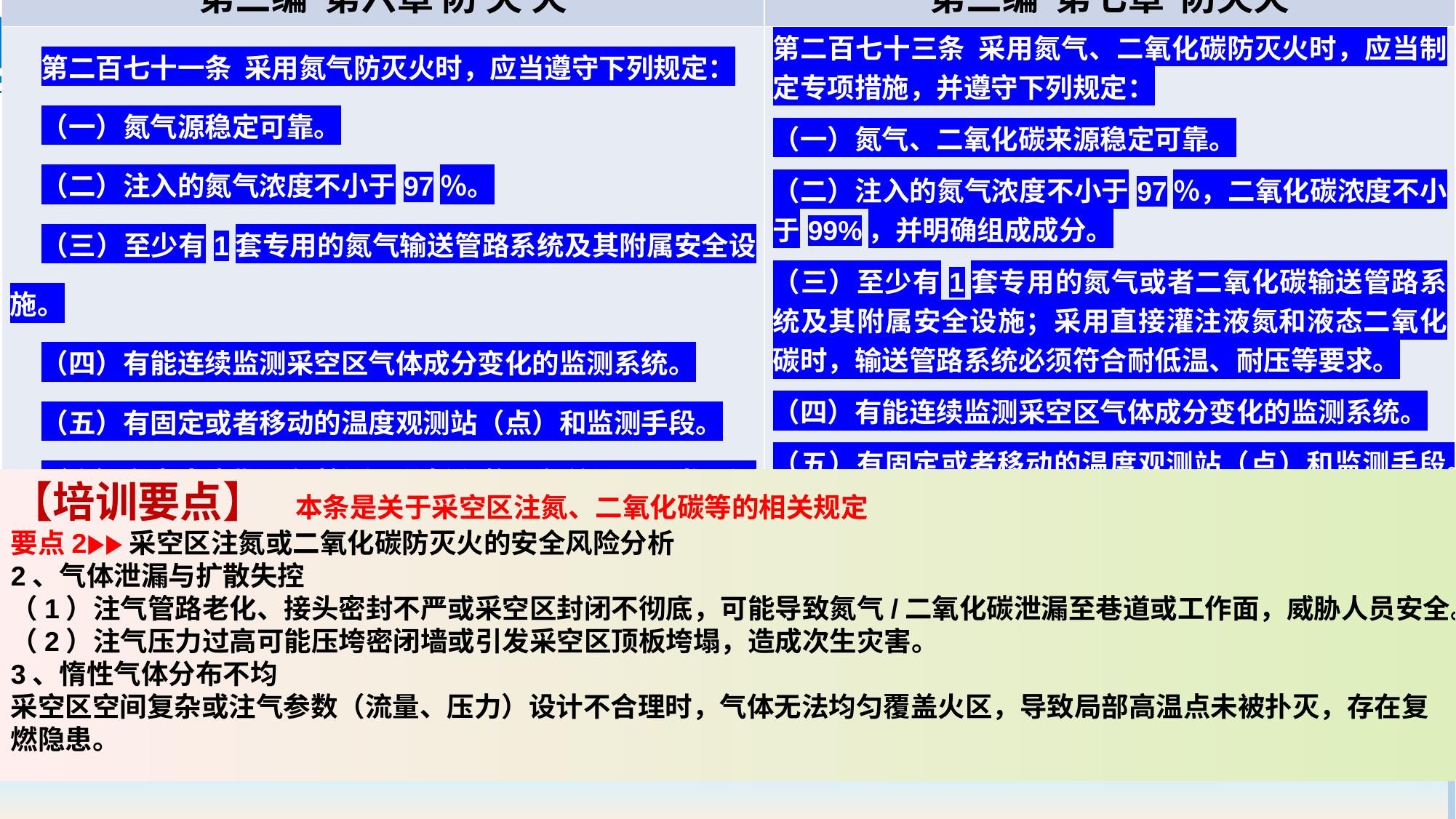

| 《煤矿安全规程》（2022版） | 《煤矿安全规程》（2025版） |
| --- | --- |
| 第三编 第六章 防 灭 火 | 第三编 第七章 防灭火 |
| 第二百七十一条 采用氮气防灭火时，应当遵守下列规定： （一）氮气源稳定可靠。 （二）注入的氮气浓度不小于97％。 （三）至少有1套专用的氮气输送管路系统及其附属安全设施。 （四）有能连续监测采空区气体成分变化的监测系统。 （五）有固定或者移动的温度观测站（点）和监测手段。 （六）有专人定期进行检测、分析和整理有关记录、发现问题及时报告处理等规章制度。 | 第二百七十三条 采用氮气、二氧化碳防灭火时，应当制定专项措施，并遵守下列规定： （一）氮气、二氧化碳来源稳定可靠。 （二）注入的氮气浓度不小于97％，二氧化碳浓度不小于99%，并明确组成成分。 （三）至少有1套专用的氮气或者二氧化碳输送管路系统及其附属安全设施；采用直接灌注液氮和液态二氧化碳时，输送管路系统必须符合耐低温、耐压等要求。 （四）有能连续监测采空区气体成分变化的监测系统。 （五）有固定或者移动的温度观测站（点）和监测手段。 （六）有专人定期进行检测、分析和整理有关记录、发现问题及时报告处理等规章制度。 |
【培训要点】    本条是关于采空区注氮、二氧化碳等的相关规定
要点2▶▶采空区注氮或二氧化碳防灭火的安全风险分析
2、‌气体泄漏与扩散失控‌
（1）注气管路老化、接头密封不严或采空区封闭不彻底，可能导致氮气/二氧化碳泄漏至巷道或工作面，威胁人员安全‌。
（2）注气压力过高可能压垮密闭墙或引发采空区顶板垮塌，造成次生灾害‌。
3、‌惰性气体分布不均‌
采空区空间复杂或注气参数（流量、压力）设计不合理时，气体无法均匀覆盖火区，导致局部高温点未被扑灭，存在复燃隐患。